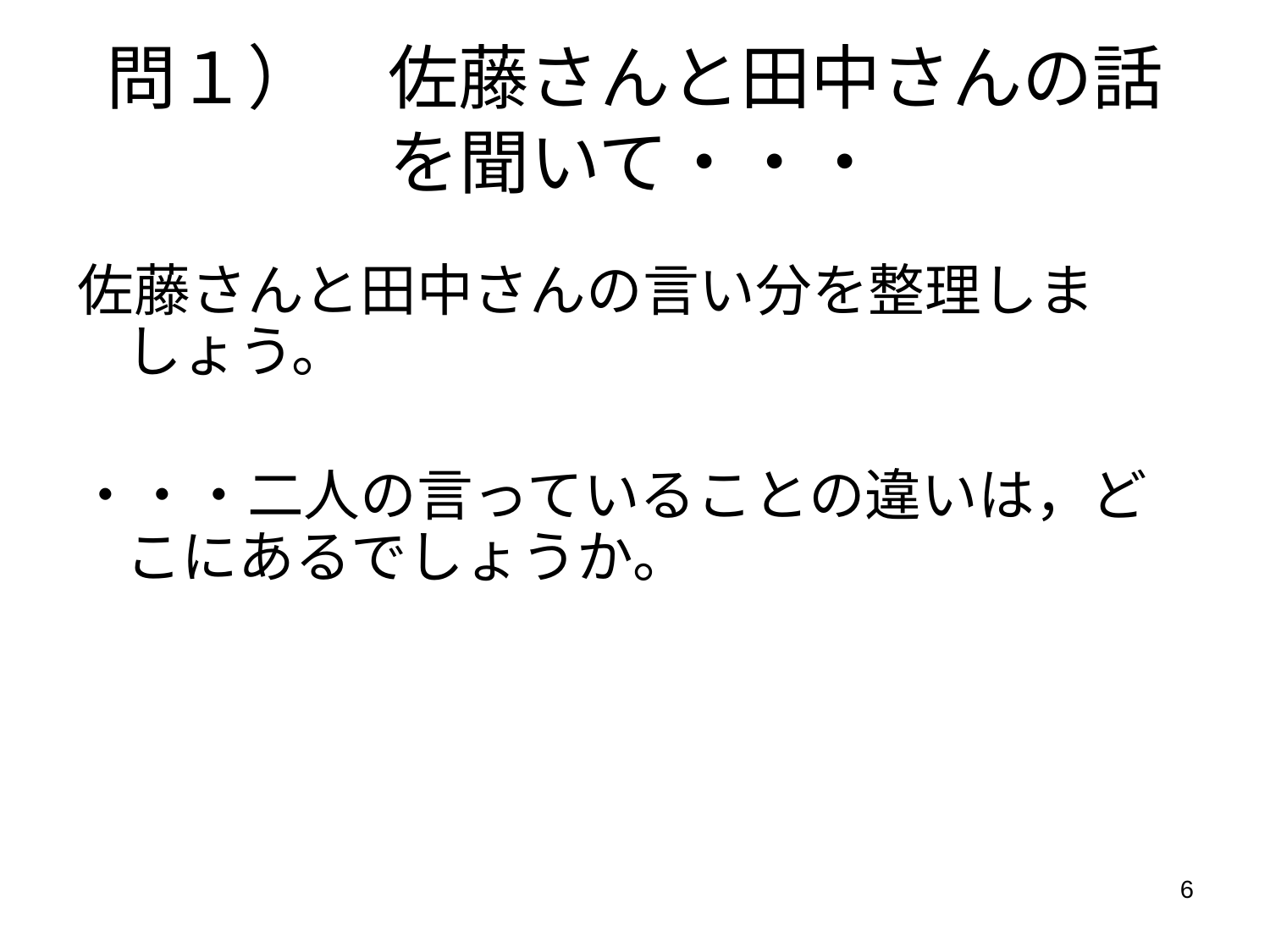

# 問１）　佐藤さんと田中さんの話を聞いて・・・
佐藤さんと田中さんの言い分を整理しましょう。

・・・二人の言っていることの違いは，どこにあるでしょうか。
6